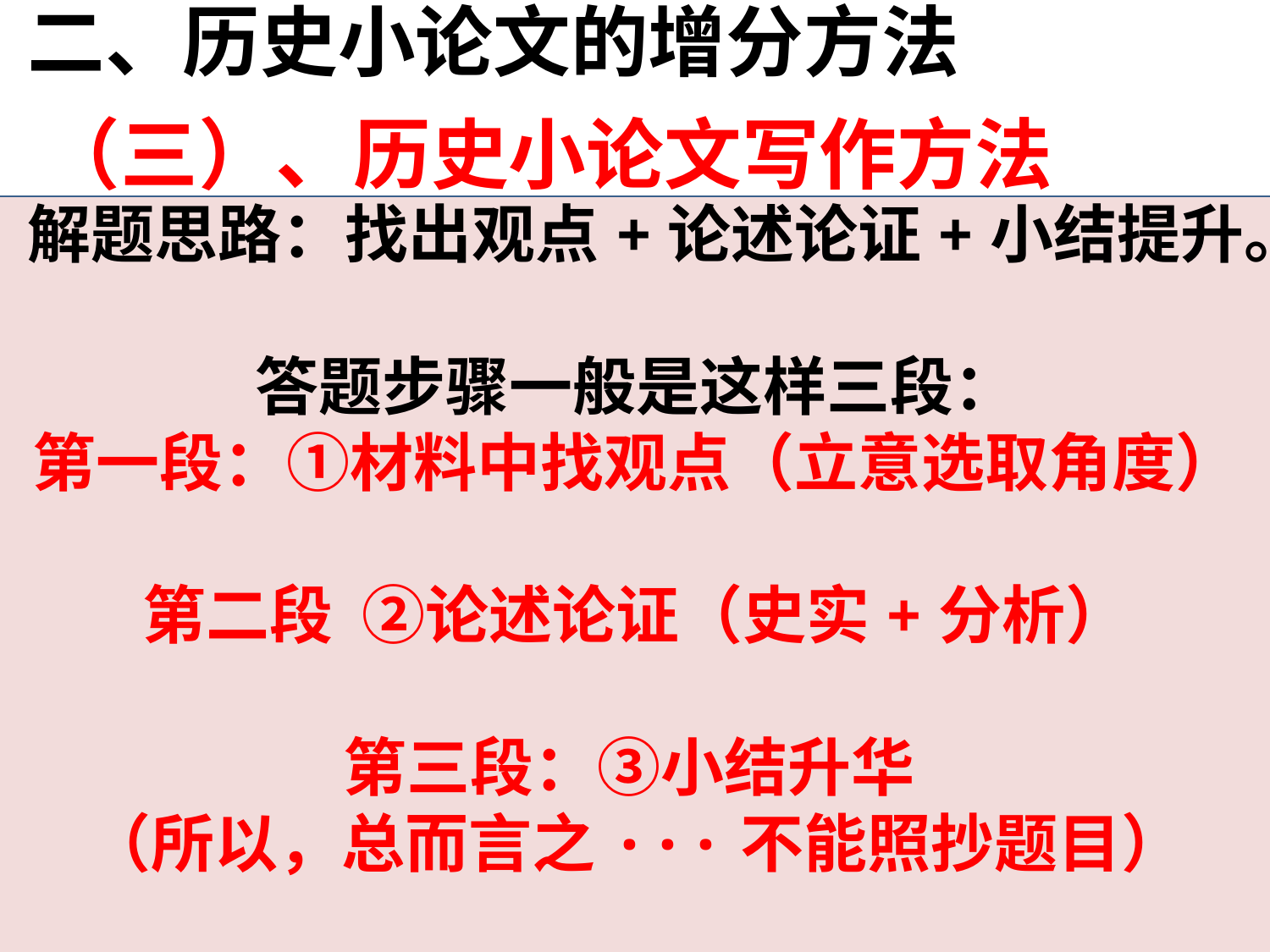

二、历史小论文的增分方法

（三）、历史小论文写作方法
解题思路：找出观点+论述论证+小结提升。

答题步骤一般是这样三段：
第一段：①材料中找观点（立意选取角度）

第二段  ②论述论证（史实+分析）

第三段：③小结升华
（所以，总而言之···不能照抄题目）

1、从问题入手分清试题类型，明确答题思路。
1、信息型
2、观点型
3、论题型